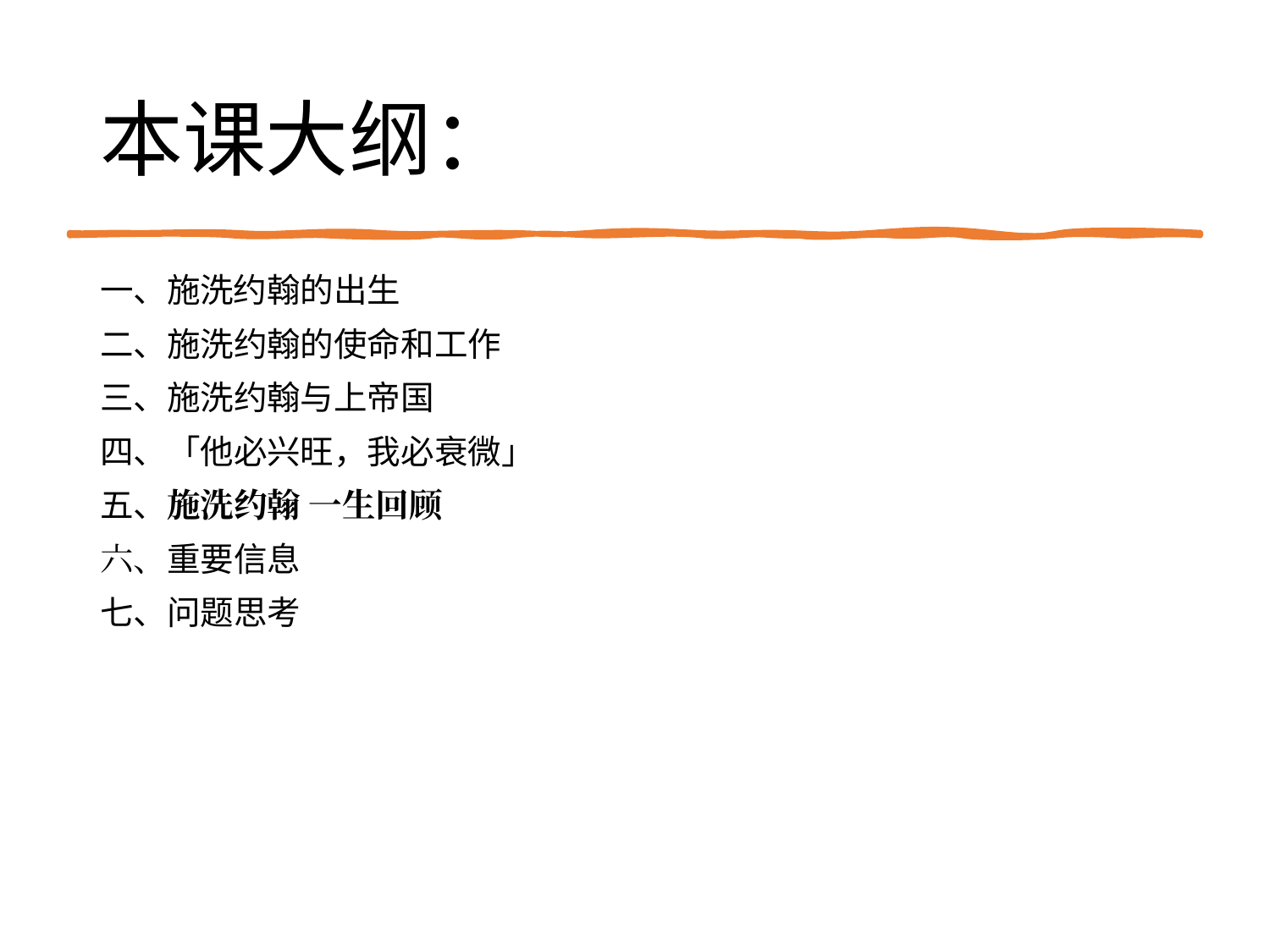

# 本课大纲：

一、施洗约翰的出生
二、施洗约翰的使命和工作
三、施洗约翰与上帝国
四、「他必兴旺，我必衰微」
五、施洗约翰 一生回顾
六、重要信息
七、问题思考